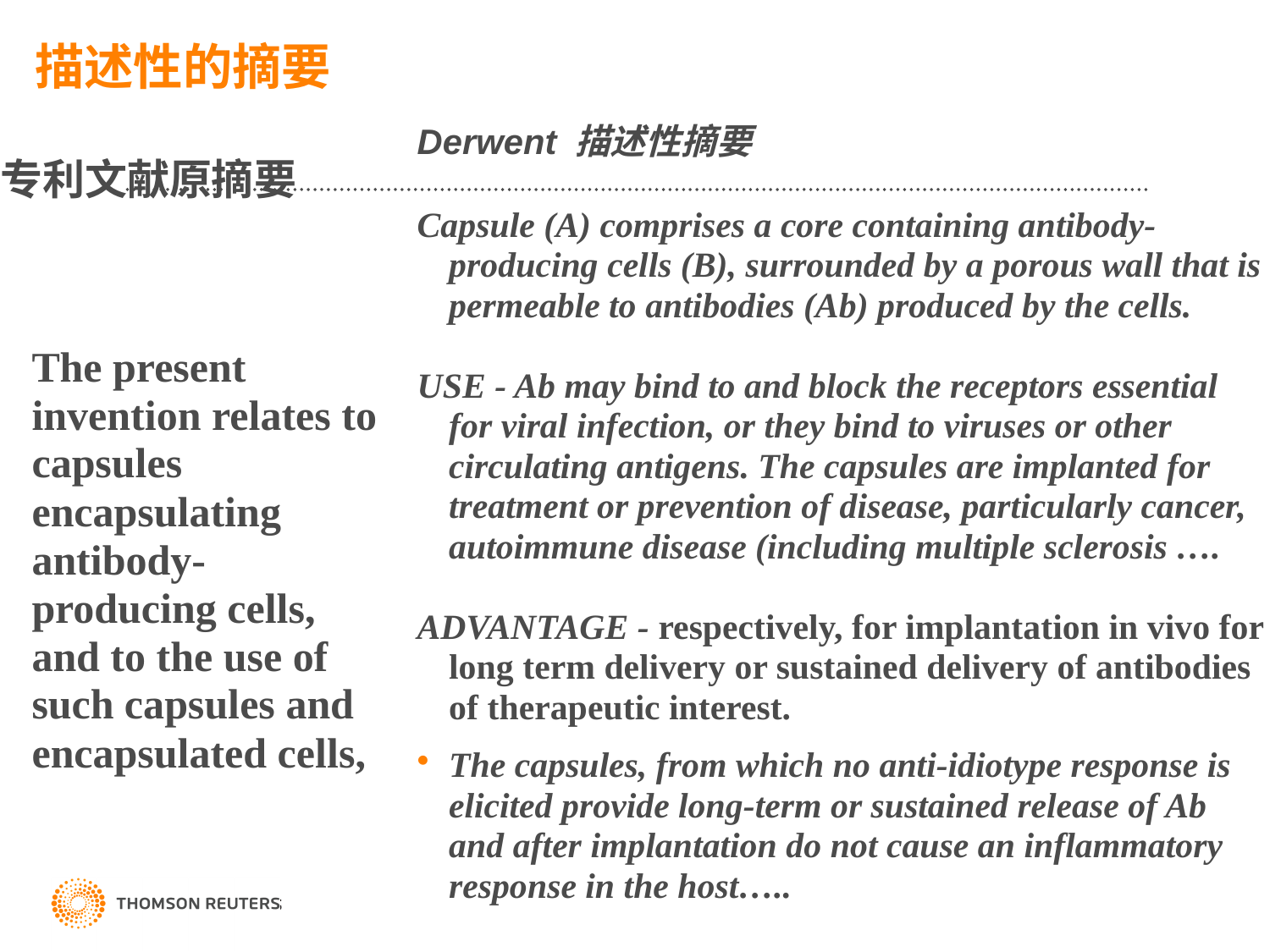

# 描述性的摘要
Derwent 描述性摘要
Capsule (A) comprises a core containing antibody-producing cells (B), surrounded by a porous wall that is permeable to antibodies (Ab) produced by the cells.

USE - Ab may bind to and block the receptors essential for viral infection, or they bind to viruses or other circulating antigens. The capsules are implanted for treatment or prevention of disease, particularly cancer, autoimmune disease (including multiple sclerosis ….

ADVANTAGE - respectively, for implantation in vivo for long term delivery or sustained delivery of antibodies of therapeutic interest.
The capsules, from which no anti-idiotype response is elicited provide long-term or sustained release of Ab and after implantation do not cause an inflammatory response in the host…..
专利文献原摘要

The present invention relates to capsules encapsulating antibody-producing cells, and to the use of such capsules and encapsulated cells,